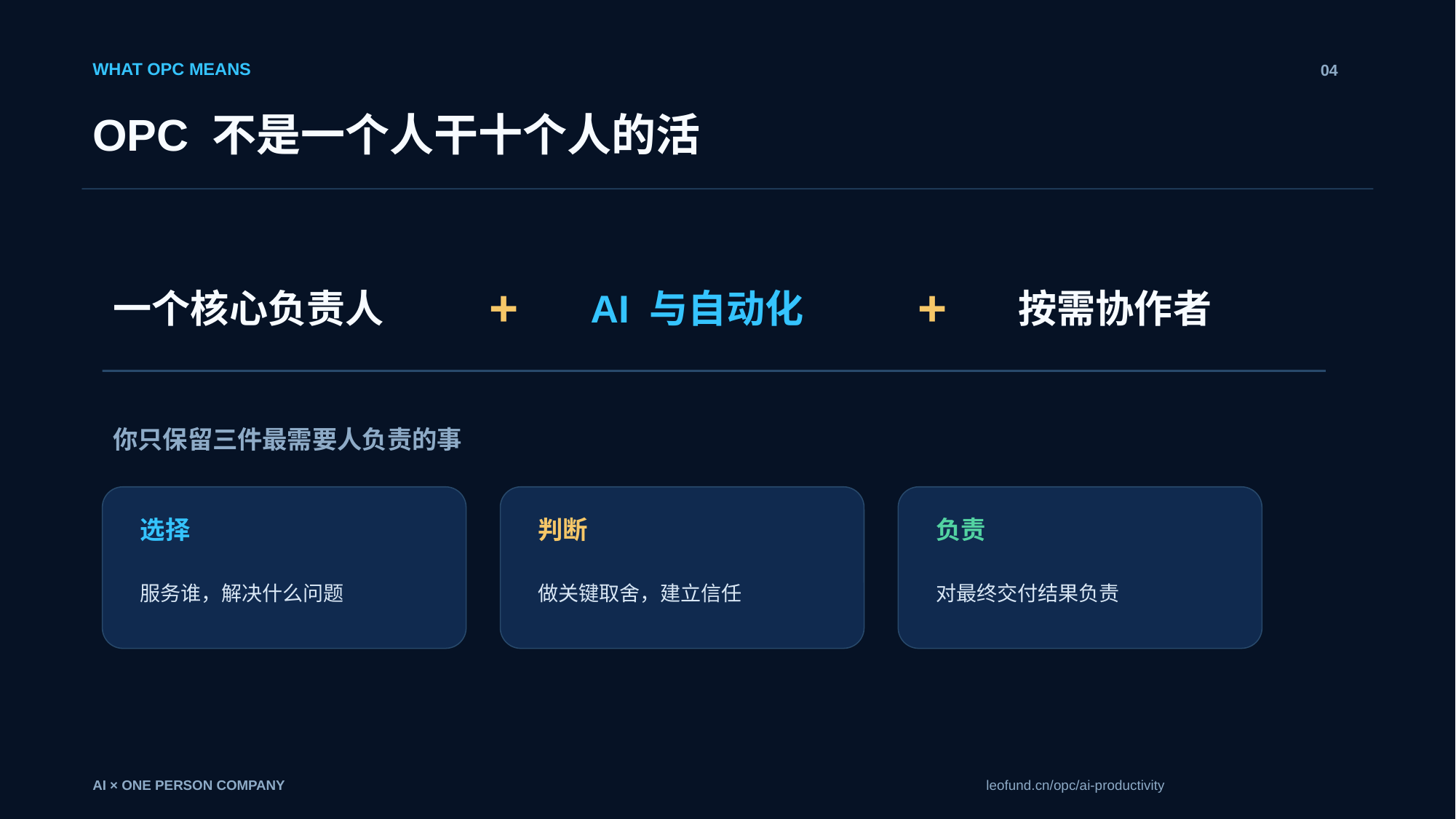

WHAT OPC MEANS
04
OPC 不是一个人干十个人的活

+
+
一个核心负责人
AI 与自动化
按需协作者

你只保留三件最需要人负责的事

选择
判断
负责
服务谁，解决什么问题
做关键取舍，建立信任
对最终交付结果负责
AI × ONE PERSON COMPANY
leofund.cn/opc/ai-productivity